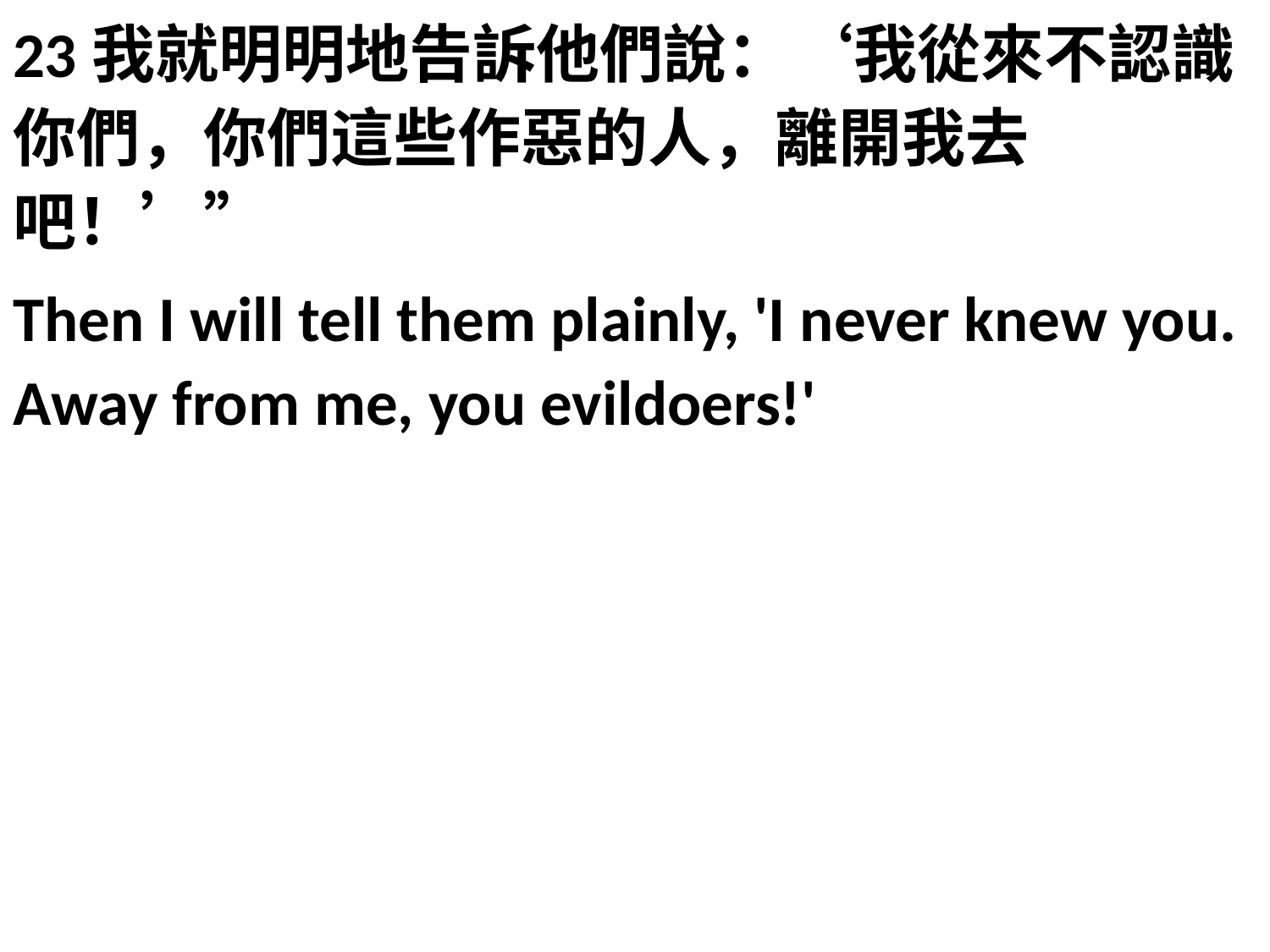

23我就明明地告訴他們說：‘我從來不認識你們，你們這些作惡的人，離開我去吧！’”
Then I will tell them plainly, 'I never knew you. Away from me, you evildoers!'